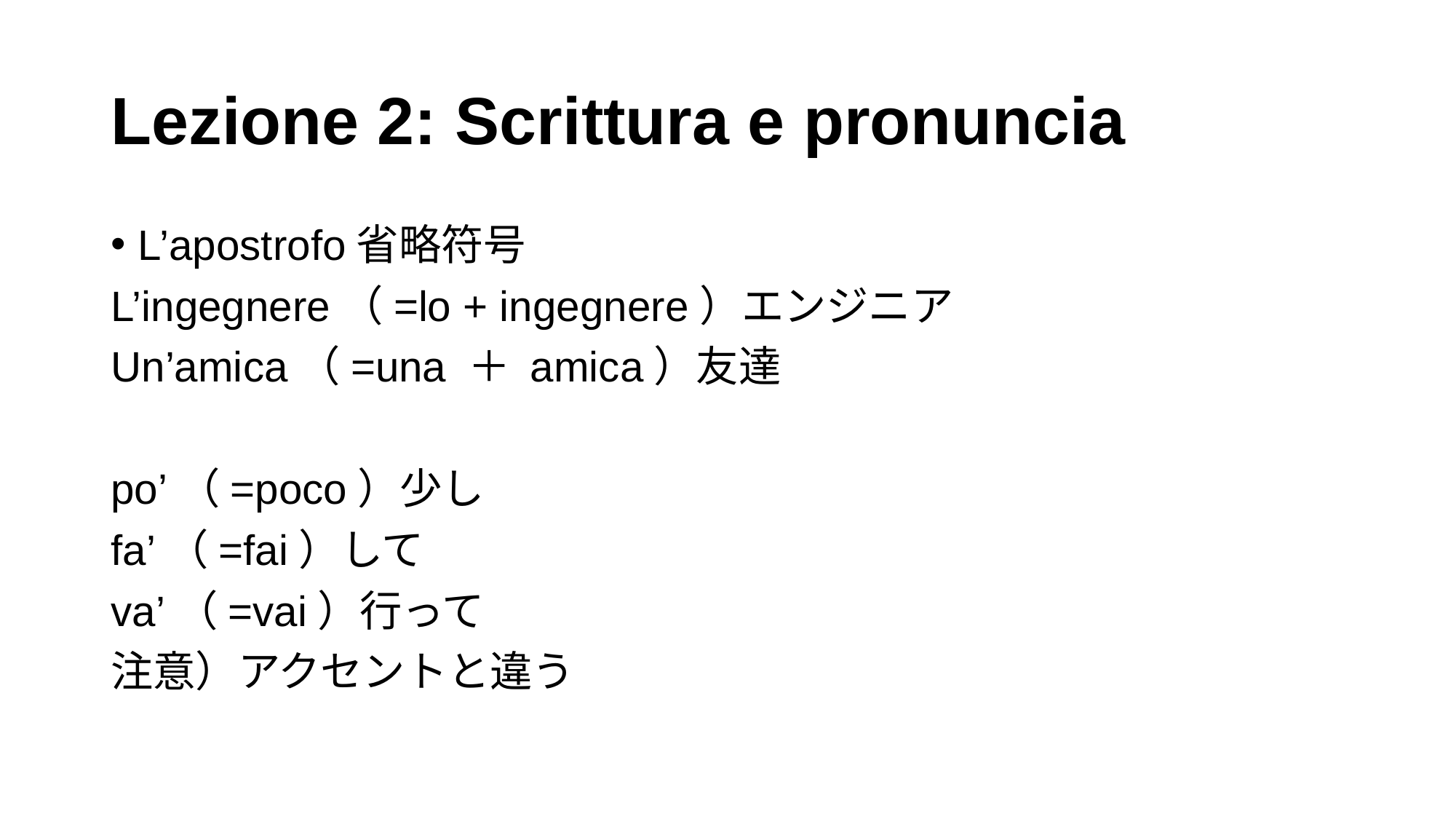

# Lezione 2: Scrittura e pronuncia
L’apostrofo省略符号
L’ingegnere（=lo + ingegnere）エンジニア
Un’amica（=una ＋ amica）友達

po’（=poco）少し
fa’（=fai）して
va’（=vai）行って
注意）アクセントと違う